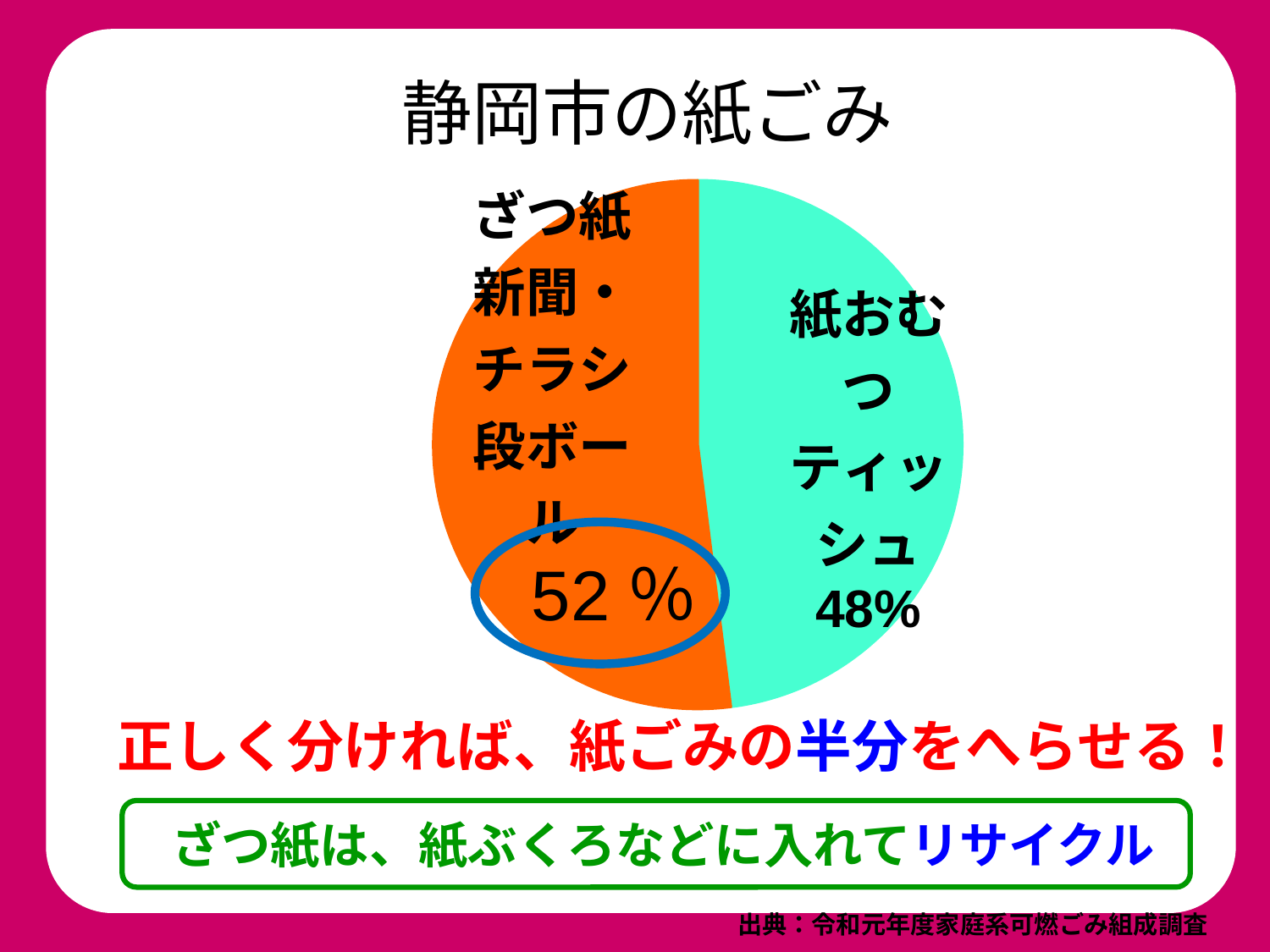

### Chart: 静岡市の紙ごみ

| Category | 紙ごみ |
|---|---|
| 紙おむつ　ティッシュなど | 0.48 |
| 雑がみ　チラシ　段ボール | 0.52 |

52％
正しく分ければ、紙ごみの半分をへらせる！

ざつ紙は、紙ぶくろなどに入れてリサイクル
出典：令和元年度家庭系可燃ごみ組成調査